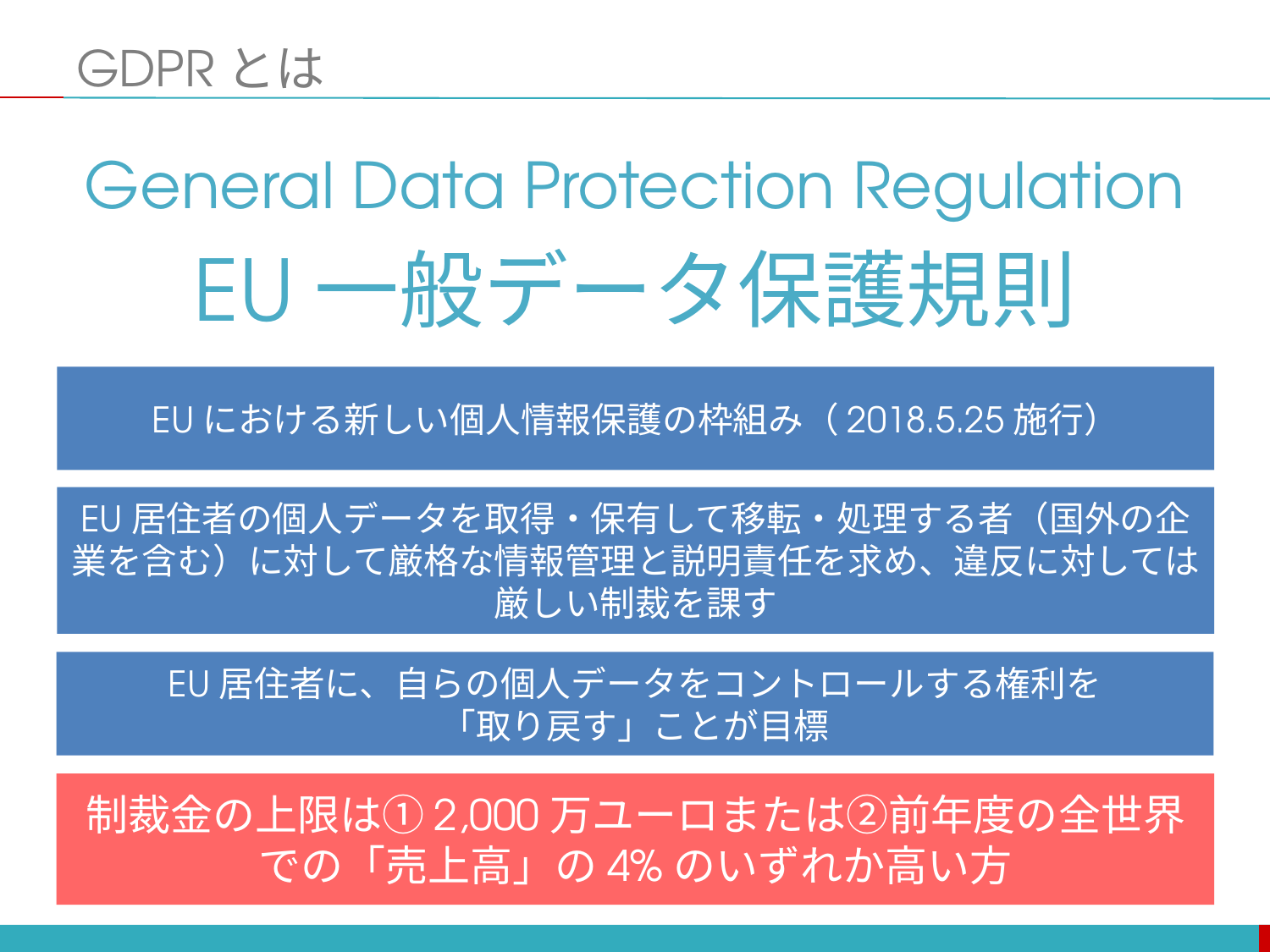

# GDPRとは
General Data Protection Regulation
EU一般データ保護規則
EUにおける新しい個人情報保護の枠組み（2018.5.25施行）
EU居住者の個人データを取得・保有して移転・処理する者（国外の企業を含む）に対して厳格な情報管理と説明責任を求め、違反に対しては厳しい制裁を課す
EU居住者に、自らの個人データをコントロールする権利を
「取り戻す」ことが目標
制裁金の上限は①2,000万ユーロまたは②前年度の全世界での「売上高」の4%のいずれか高い方